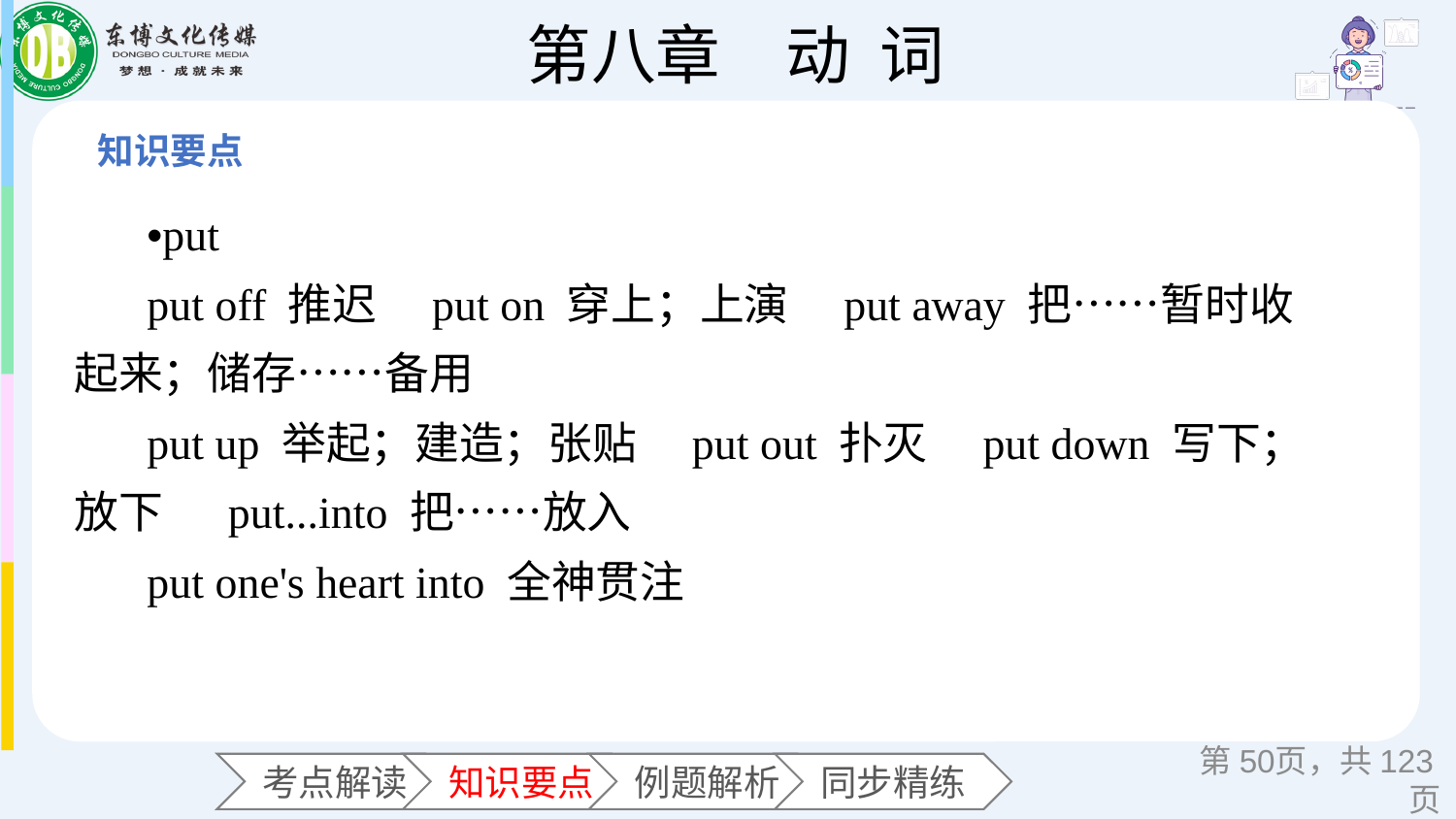

•put
put off 推迟　put on 穿上；上演　put away 把……暂时收起来；储存……备用
put up 举起；建造；张贴　put out 扑灭　put down 写下；放下　 put...into 把……放入
put one's heart into 全神贯注
第50页，共123页